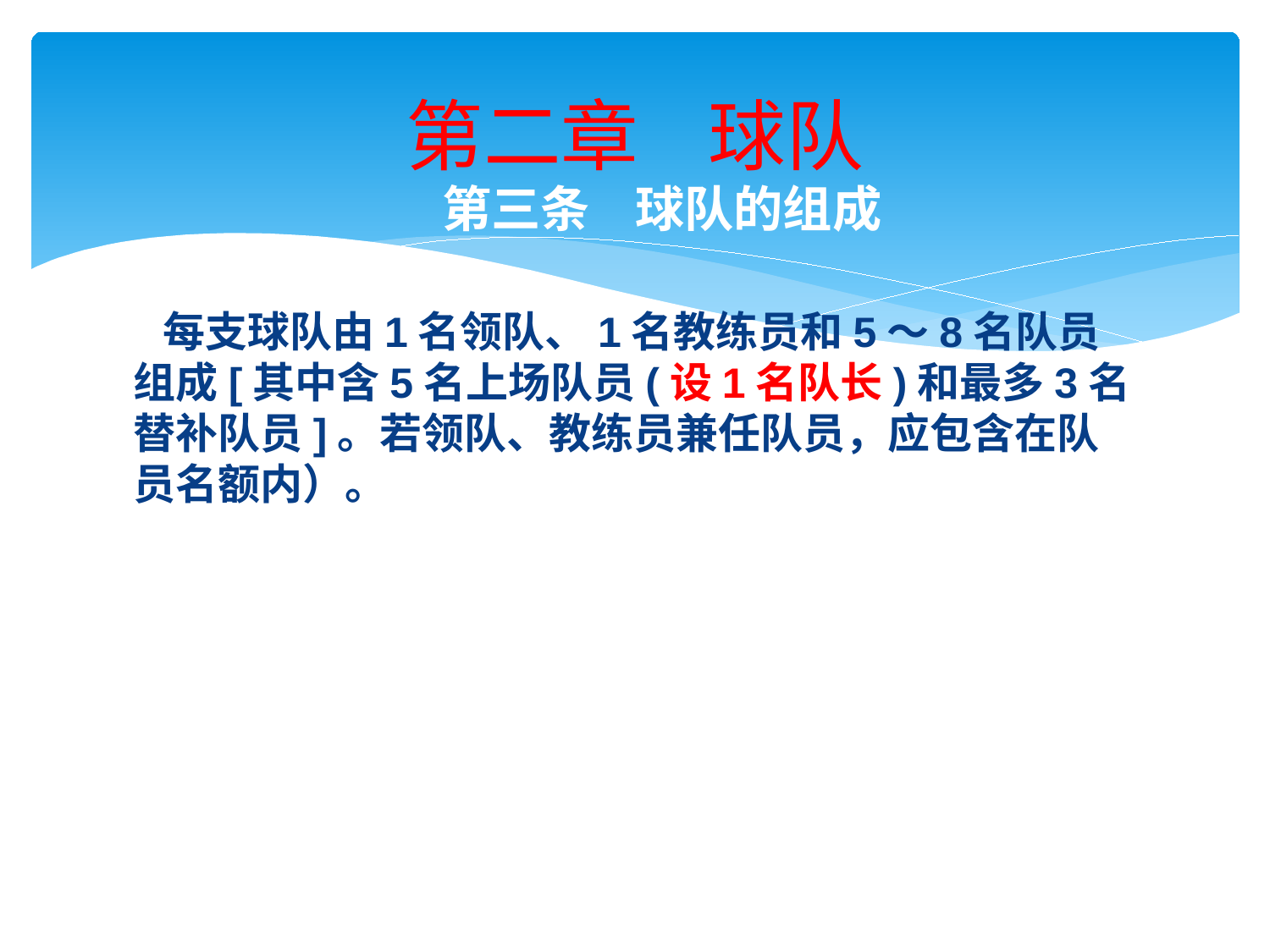

# 第二章    球队
                               第三条    球队的组成

  每支球队由1名领队、1名教练员和5～8名队员组成[其中含5名上场队员(设1名队长)和最多3名替补队员]。若领队、教练员兼任队员，应包含在队员名额内）。